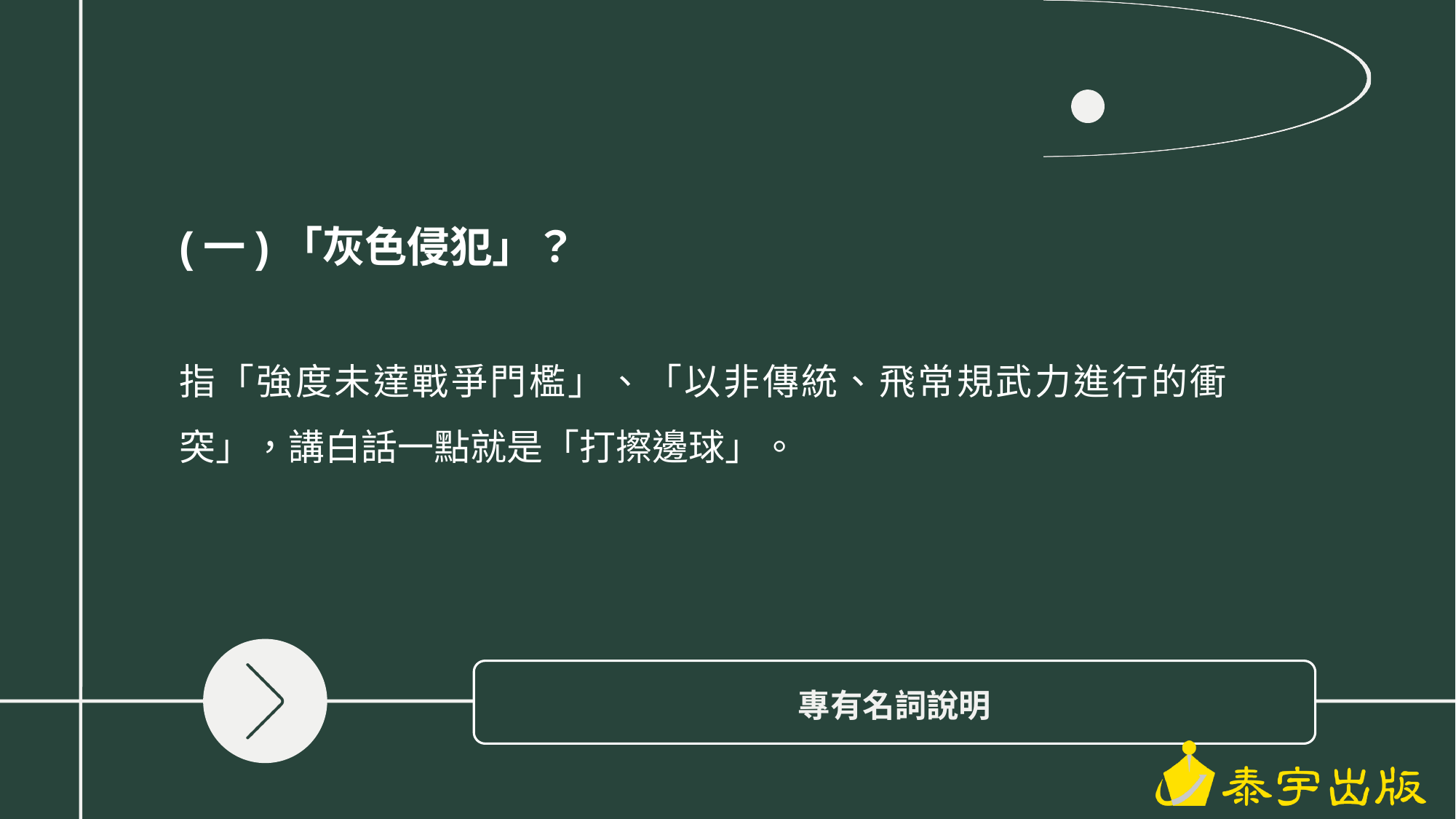

(一)「灰色侵犯」？

指「強度未達戰爭門檻」、「以非傳統、飛常規武力進行的衝突」，講白話一點就是「打擦邊球」。
專有名詞說明